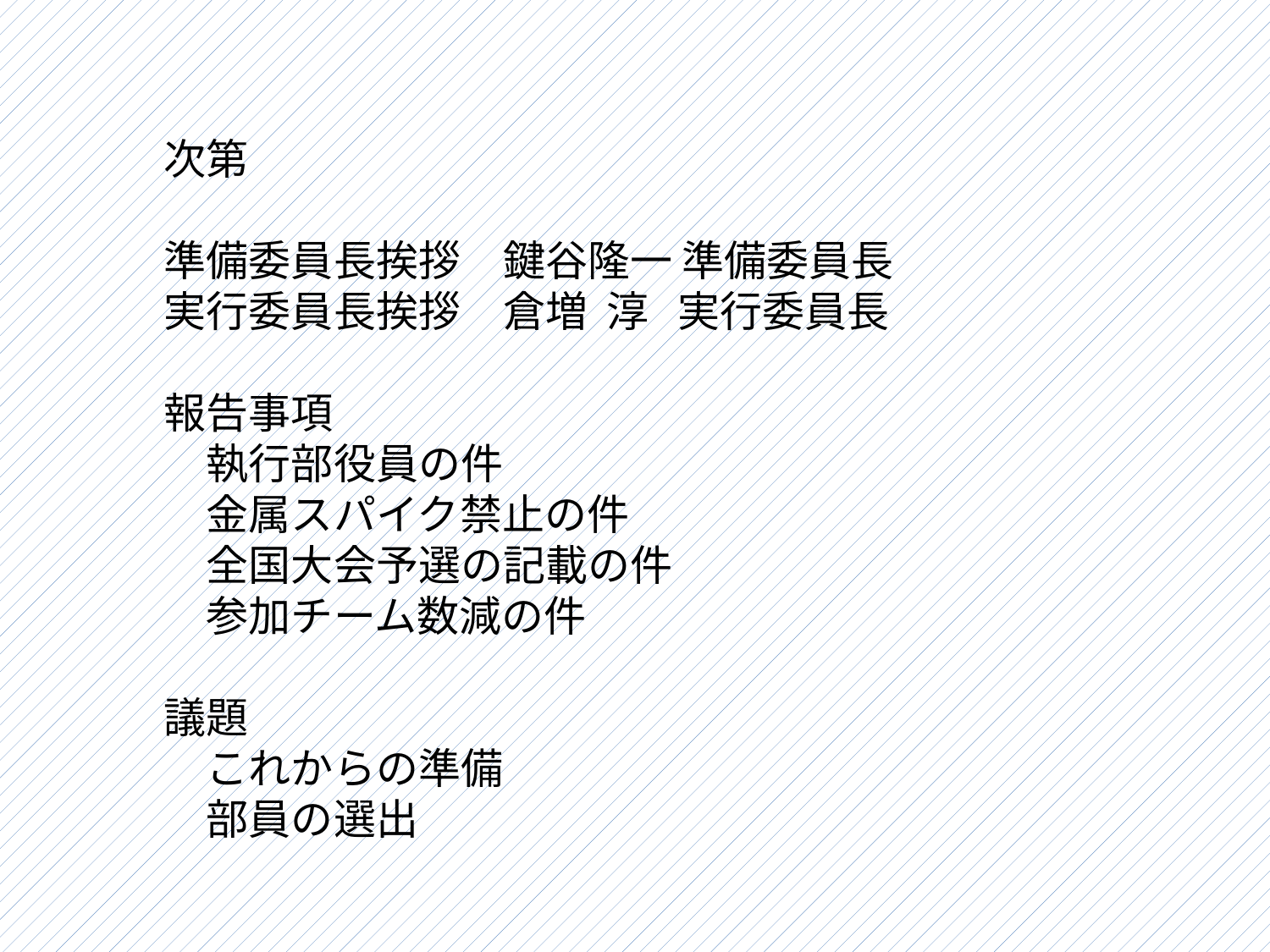

次第

準備委員長挨拶　鍵谷隆一 準備委員長
実行委員長挨拶　倉増  淳   実行委員長

報告事項
　執行部役員の件
　金属スパイク禁止の件
　全国大会予選の記載の件
　参加チーム数減の件

議題
　これからの準備
　部員の選出